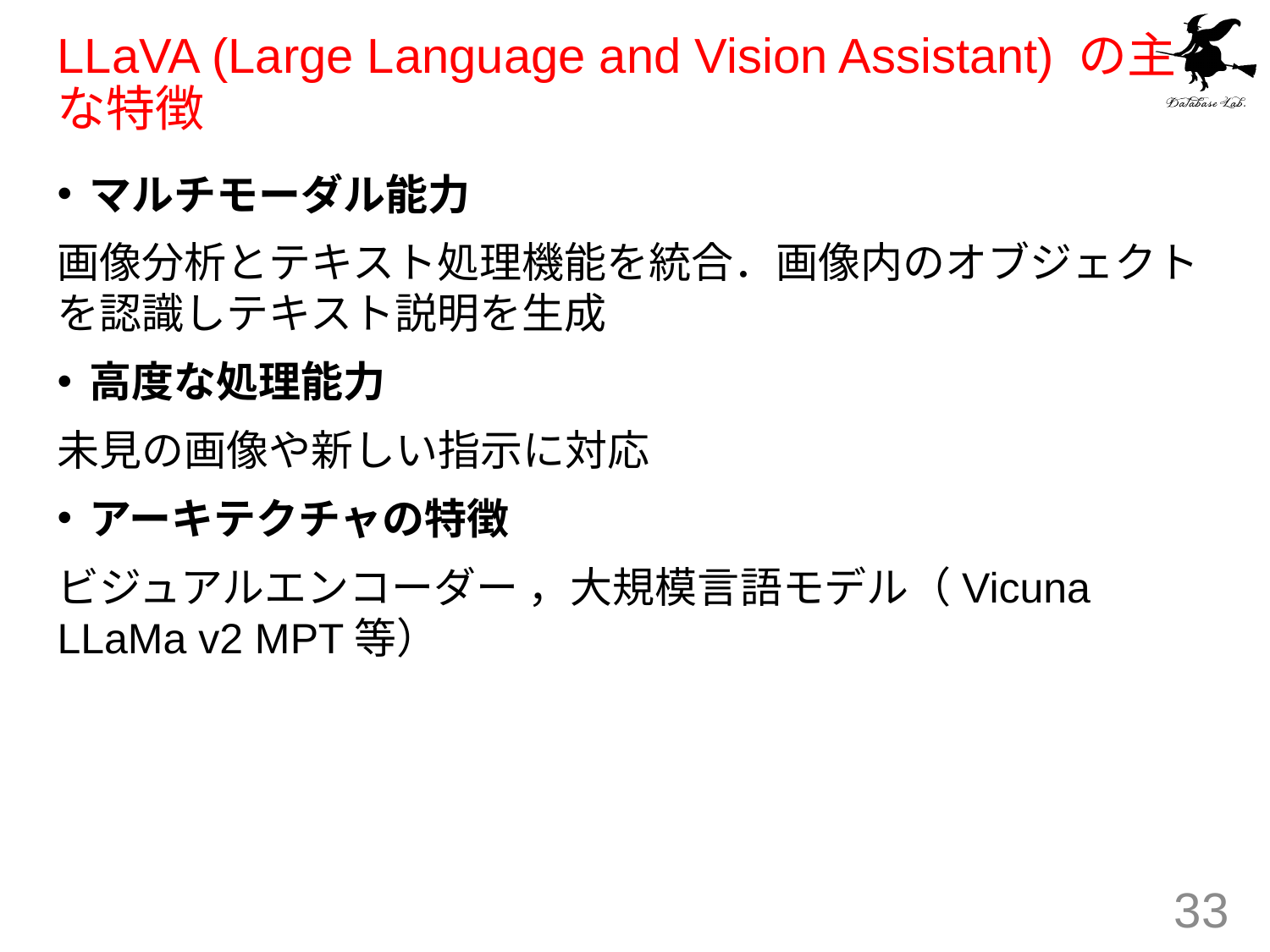

# LLaVA (Large Language and Vision Assistant) の主な特徴
マルチモーダル能力
画像分析とテキスト処理機能を統合．画像内のオブジェクトを認識しテキスト説明を生成
高度な処理能力
未見の画像や新しい指示に対応
アーキテクチャの特徴
ビジュアルエンコーダー ，大規模言語モデル（Vicuna LLaMa v2 MPT等）

33